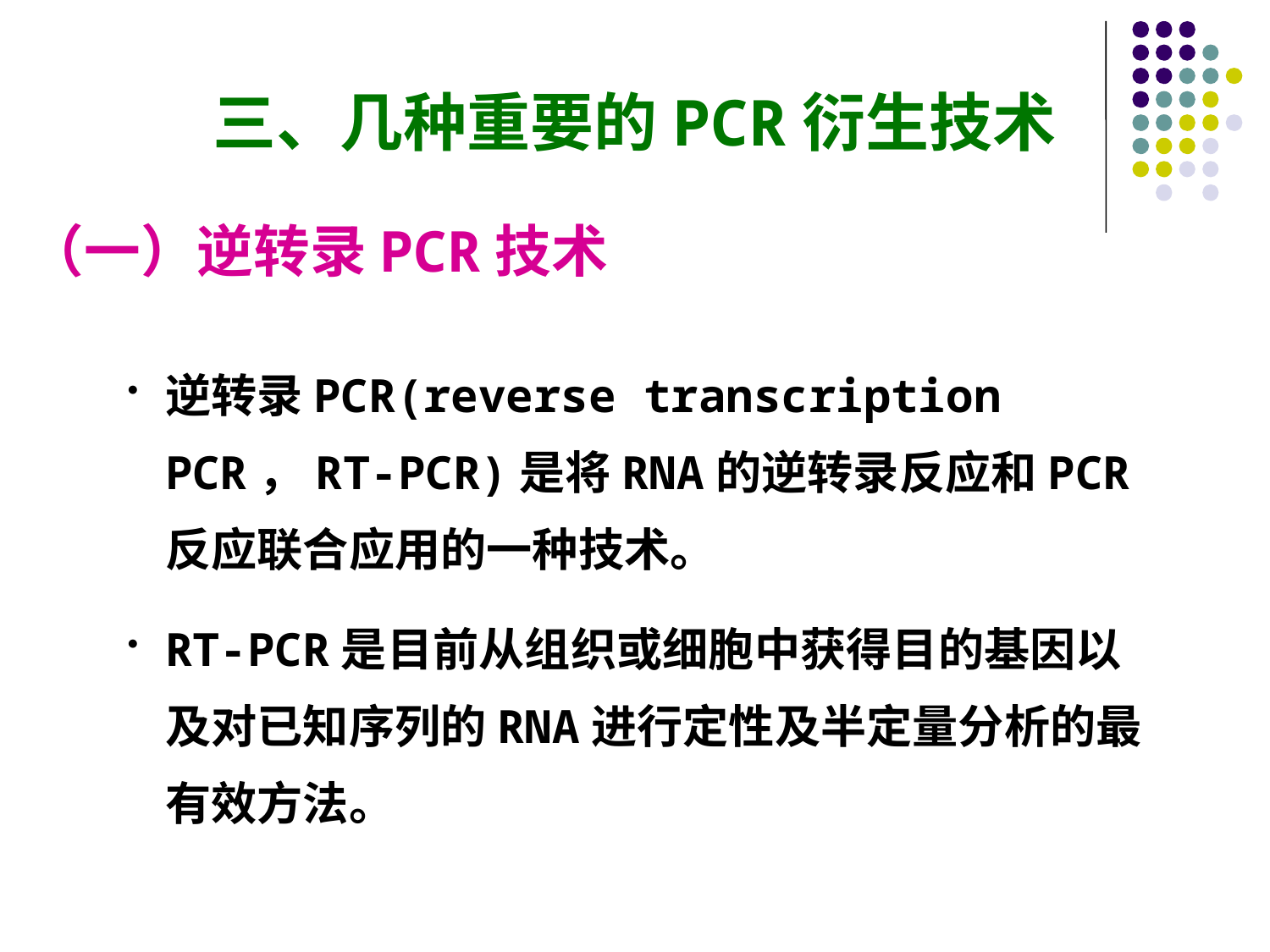

三、几种重要的PCR衍生技术
（一）逆转录PCR技术
逆转录PCR(reverse transcription PCR，RT-PCR)是将RNA的逆转录反应和PCR反应联合应用的一种技术。
RT-PCR是目前从组织或细胞中获得目的基因以及对已知序列的RNA进行定性及半定量分析的最有效方法。